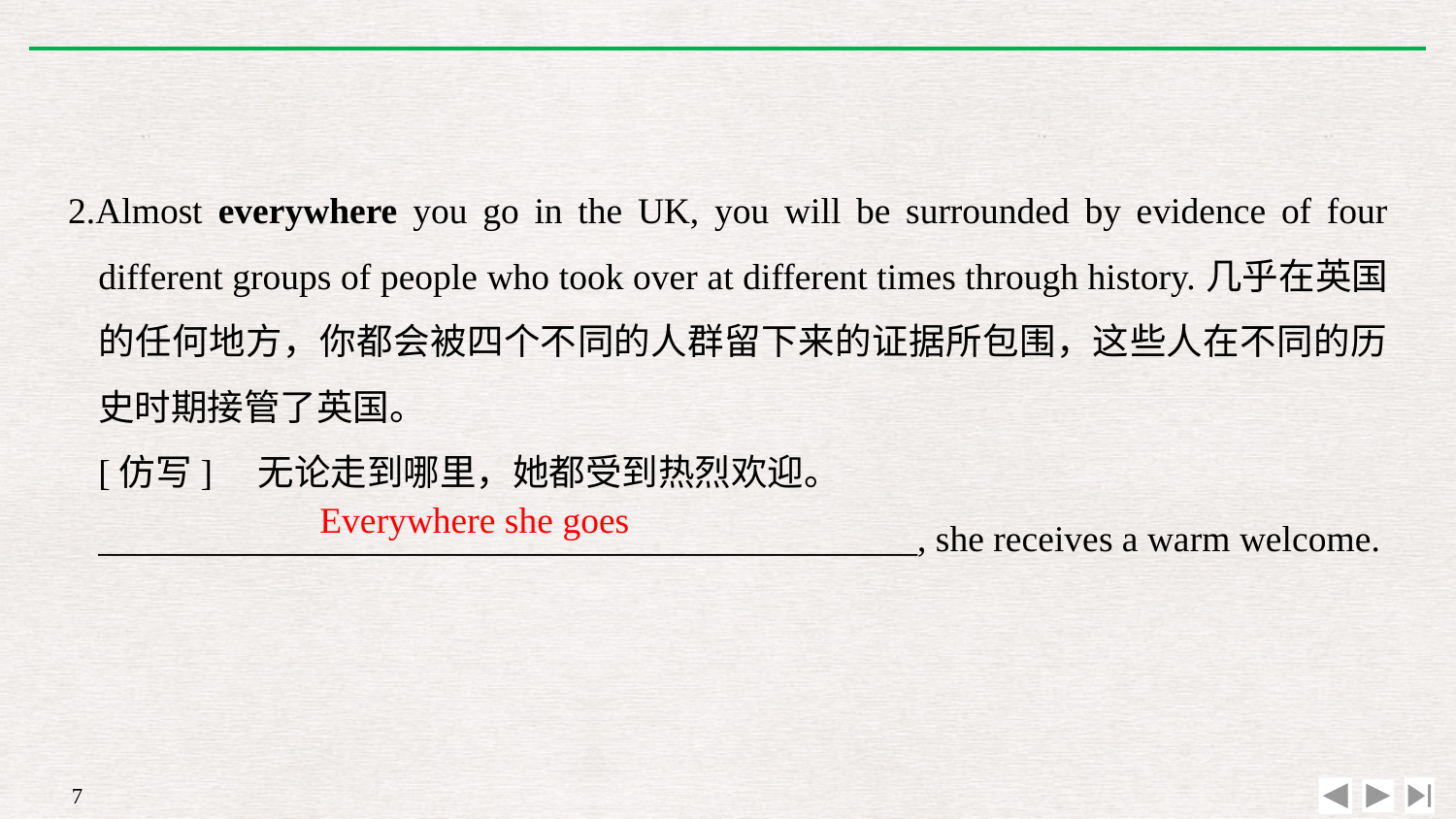

2.Almost everywhere you go in the UK, you will be surrounded by evidence of four different groups of people who took over at different times through history.几乎在英国的任何地方，你都会被四个不同的人群留下来的证据所包围，这些人在不同的历史时期接管了英国。
	[仿写]　无论走到哪里，她都受到热烈欢迎。
	_____________________________________________, she receives a warm welcome.
Everywhere she goes